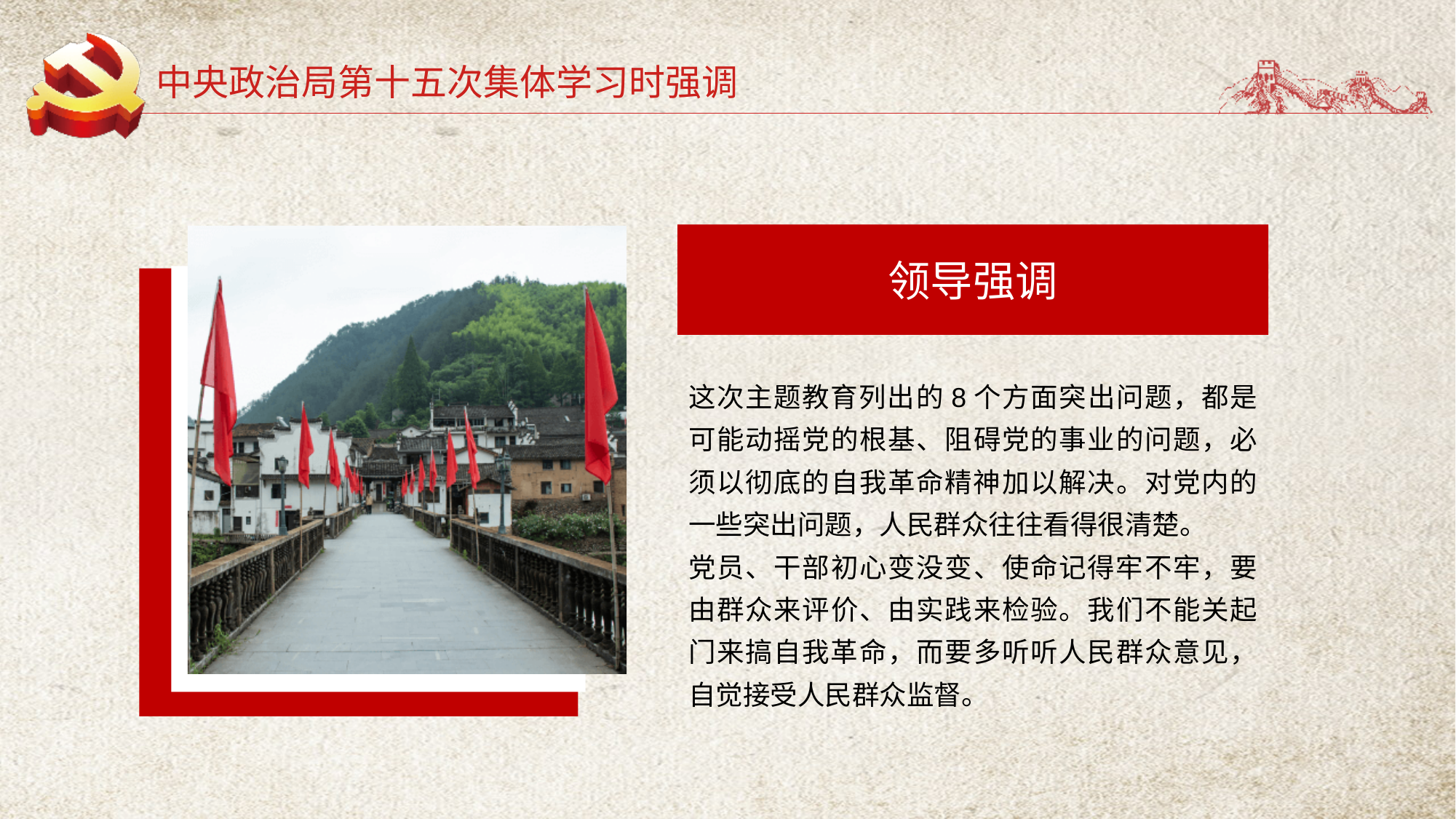

中央政治局第十五次集体学习时强调
领导强调

这次主题教育列出的8个方面突出问题，都是可能动摇党的根基、阻碍党的事业的问题，必须以彻底的自我革命精神加以解决。对党内的一些突出问题，人民群众往往看得很清楚。
党员、干部初心变没变、使命记得牢不牢，要由群众来评价、由实践来检验。我们不能关起门来搞自我革命，而要多听听人民群众意见，自觉接受人民群众监督。
行业PPT模板http://www.1ppt.com/hangye/